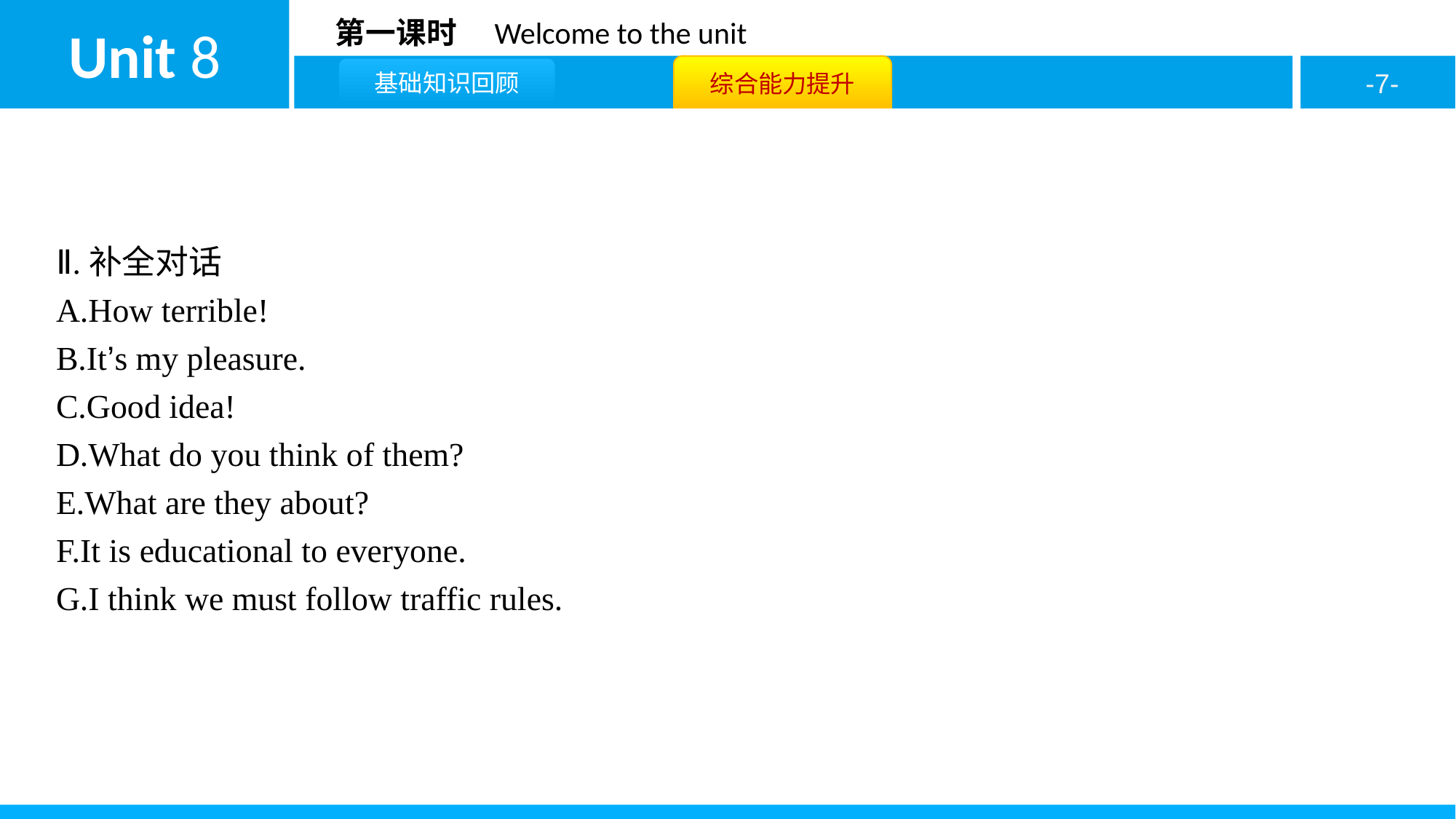

Ⅱ.补全对话
A.How terrible!
B.It’s my pleasure.
C.Good idea!
D.What do you think of them?
E.What are they about?
F.It is educational to everyone.
G.I think we must follow traffic rules.